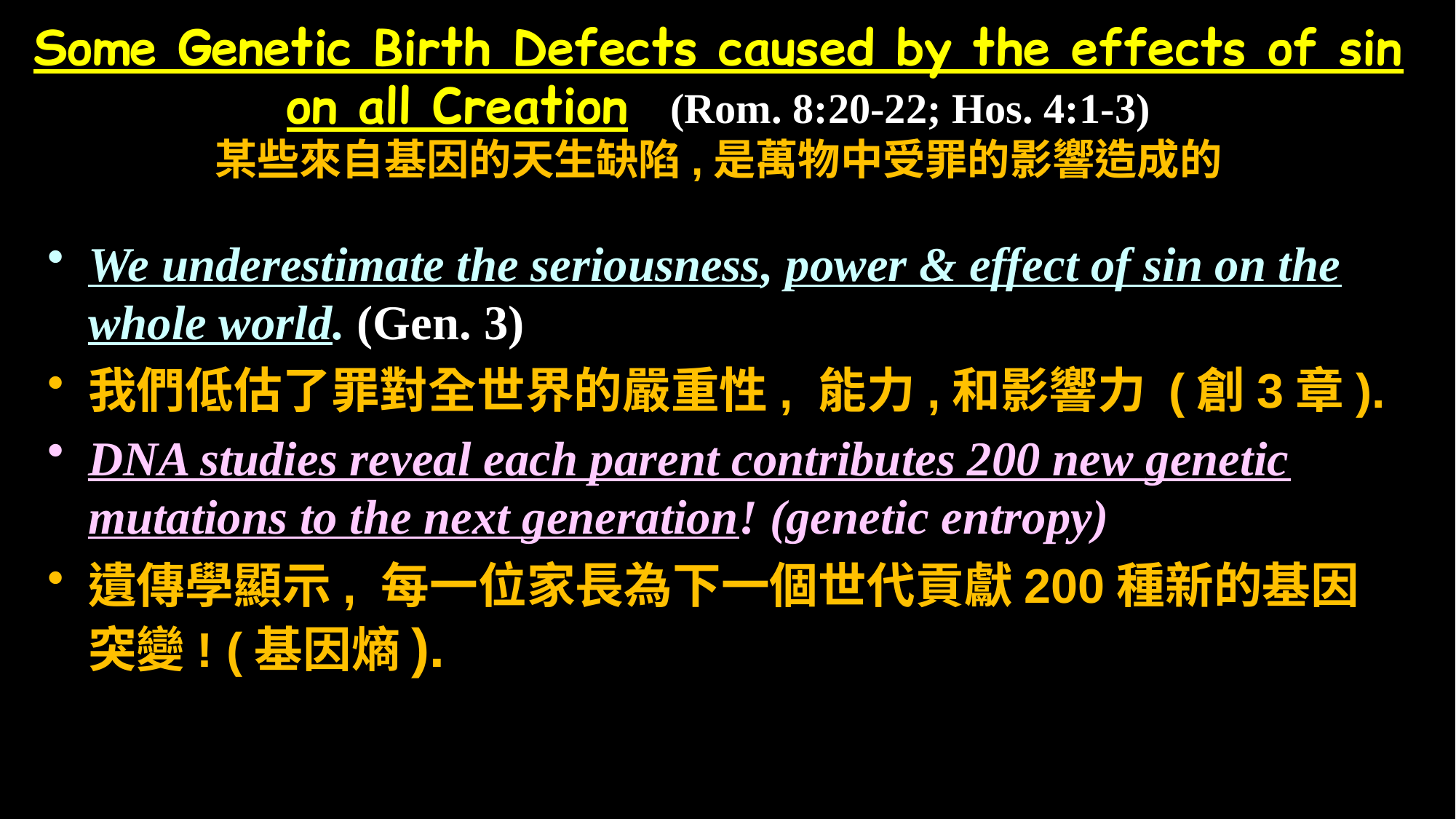

# Some Genetic Birth Defects caused by the effects of sin on all Creation  (Rom. 8:20-22; Hos. 4:1-3) 某些來自基因的天生缺陷,是萬物中受罪的影響造成的
We underestimate the seriousness, power & effect of sin on the whole world. (Gen. 3)
我們低估了罪對全世界的嚴重性, 能力,和影響力 (創3章).
DNA studies reveal each parent contributes 200 new genetic mutations to the next generation! (genetic entropy)
遺傳學顯示, 每一位家長為下一個世代貢獻200種新的基因突變! (基因熵).